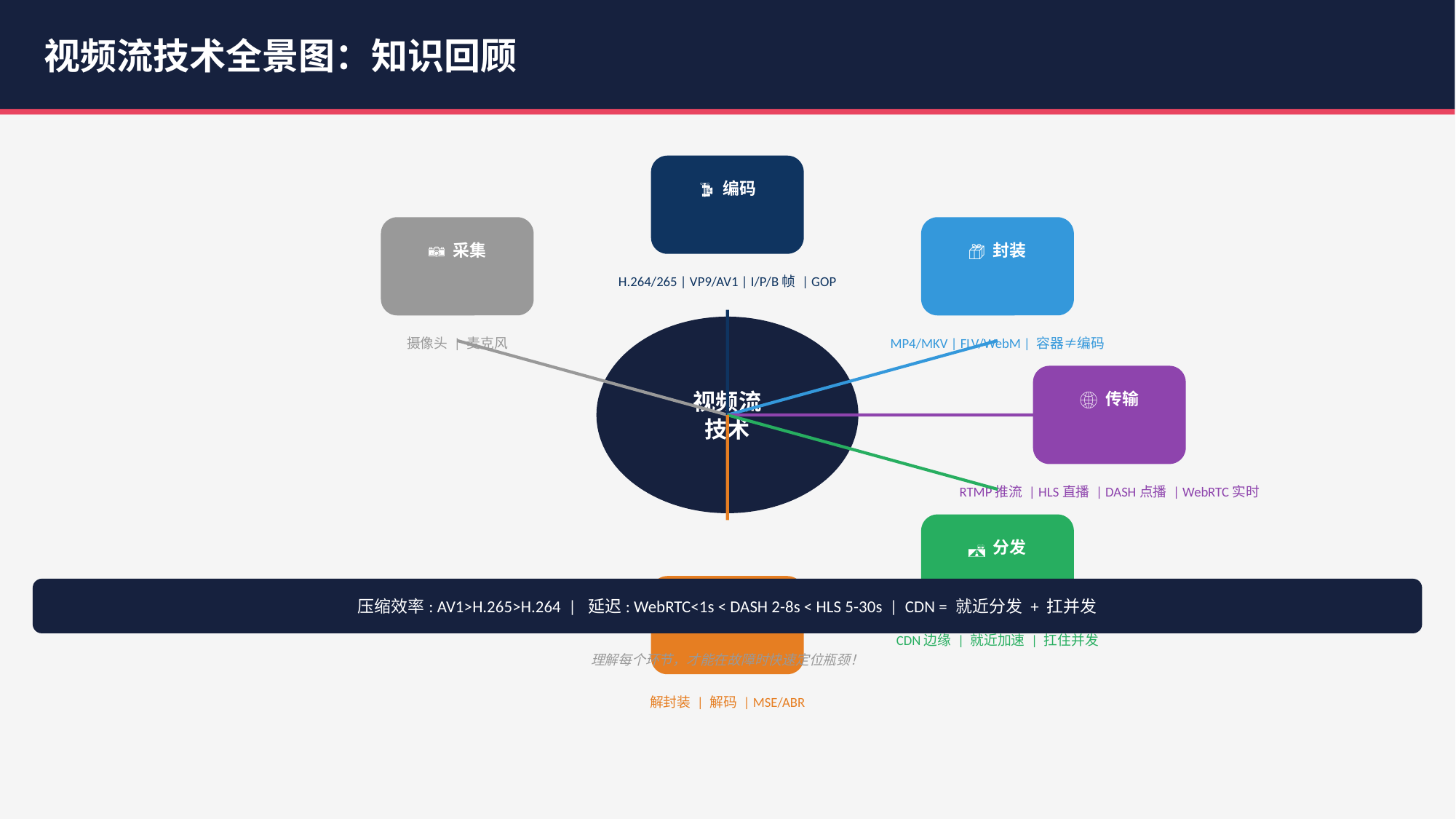

视频流技术全景图：知识回顾

🗜️ 编码

📷 采集
📦 封装
H.264/265 | VP9/AV1 | I/P/B帧 | GOP
摄像头 | 麦克风
MP4/MKV | FLV/WebM | 容器≠编码

视频流
技术

🌐 传输

RTMP推流 | HLS直播 | DASH点播 | WebRTC实时

🛣️ 分发

🎮 播放
压缩效率: AV1>H.265>H.264  |  延迟: WebRTC<1s < DASH 2-8s < HLS 5-30s  |  CDN = 就近分发 + 扛并发
CDN边缘 | 就近加速 | 扛住并发
理解每个环节，才能在故障时快速定位瓶颈！
解封装 | 解码 | MSE/ABR